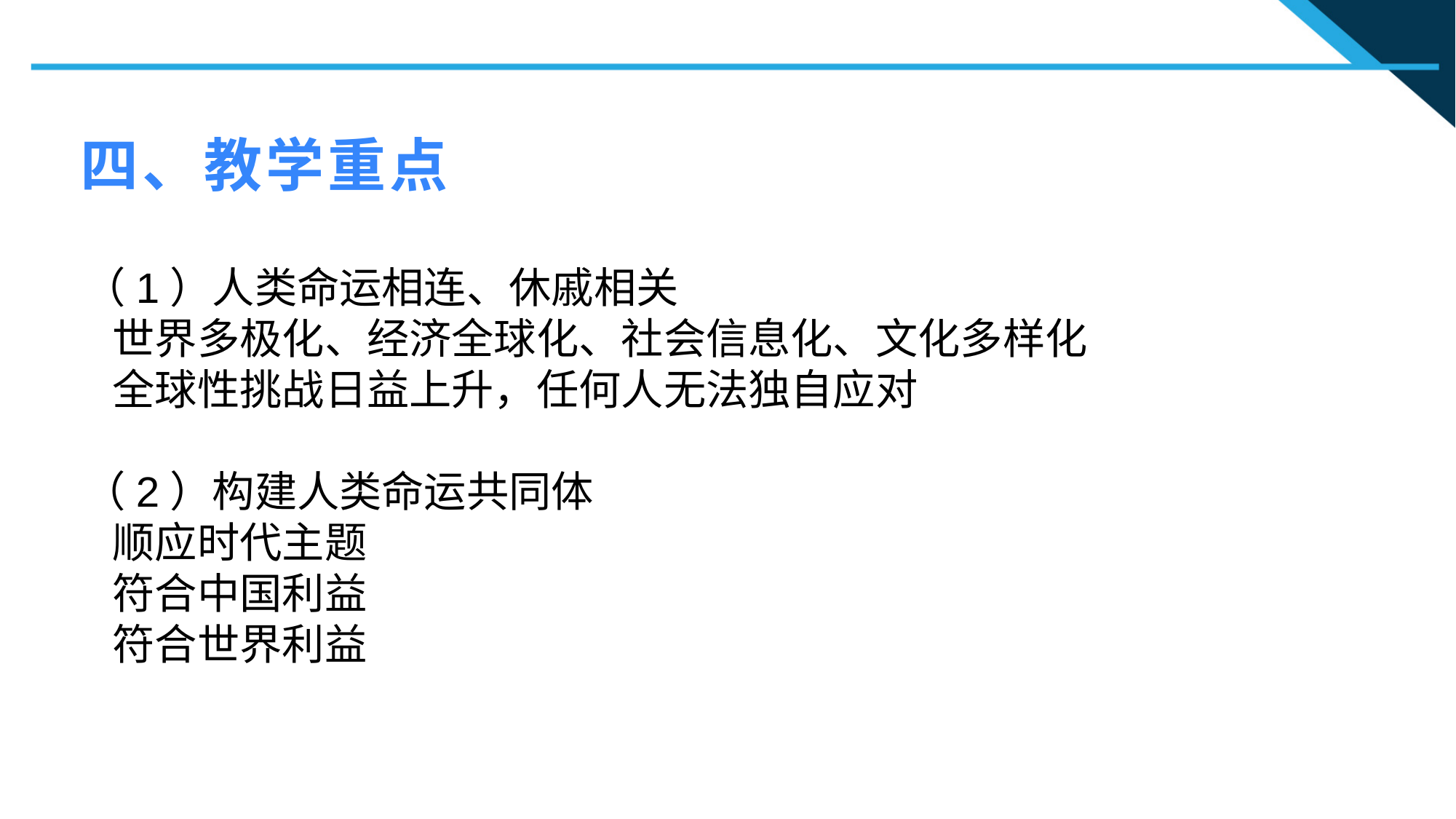

四、教学重点
（1）人类命运相连、休戚相关
  世界多极化、经济全球化、社会信息化、文化多样化
  全球性挑战日益上升，任何人无法独自应对

（2）构建人类命运共同体
  顺应时代主题
  符合中国利益
  符合世界利益